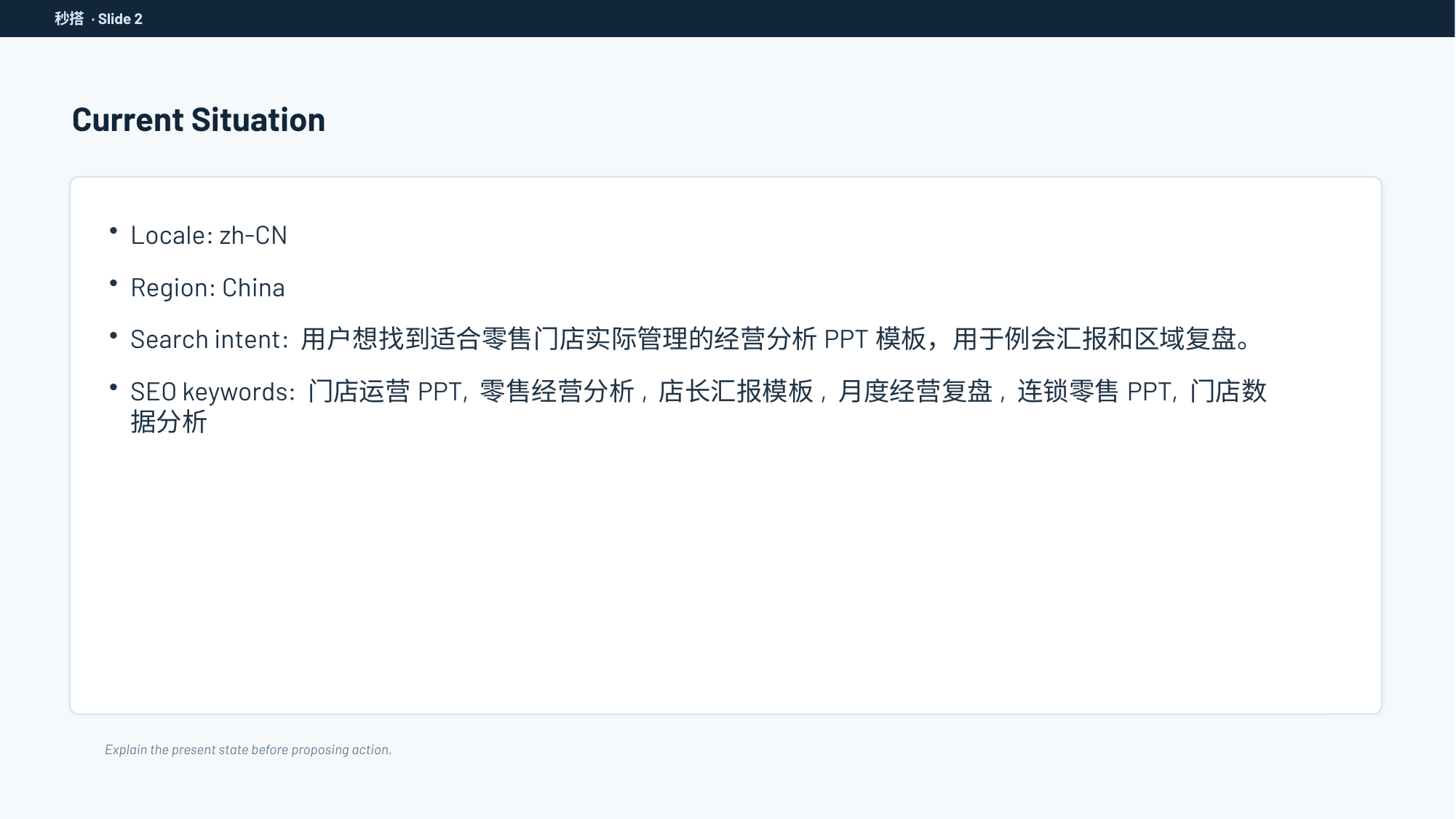

秒搭 · Slide 2
Current Situation

Locale: zh-CN
Region: China
Search intent: 用户想找到适合零售门店实际管理的经营分析PPT模板，用于例会汇报和区域复盘。
SEO keywords: 门店运营PPT, 零售经营分析, 店长汇报模板, 月度经营复盘, 连锁零售PPT, 门店数据分析
Explain the present state before proposing action.